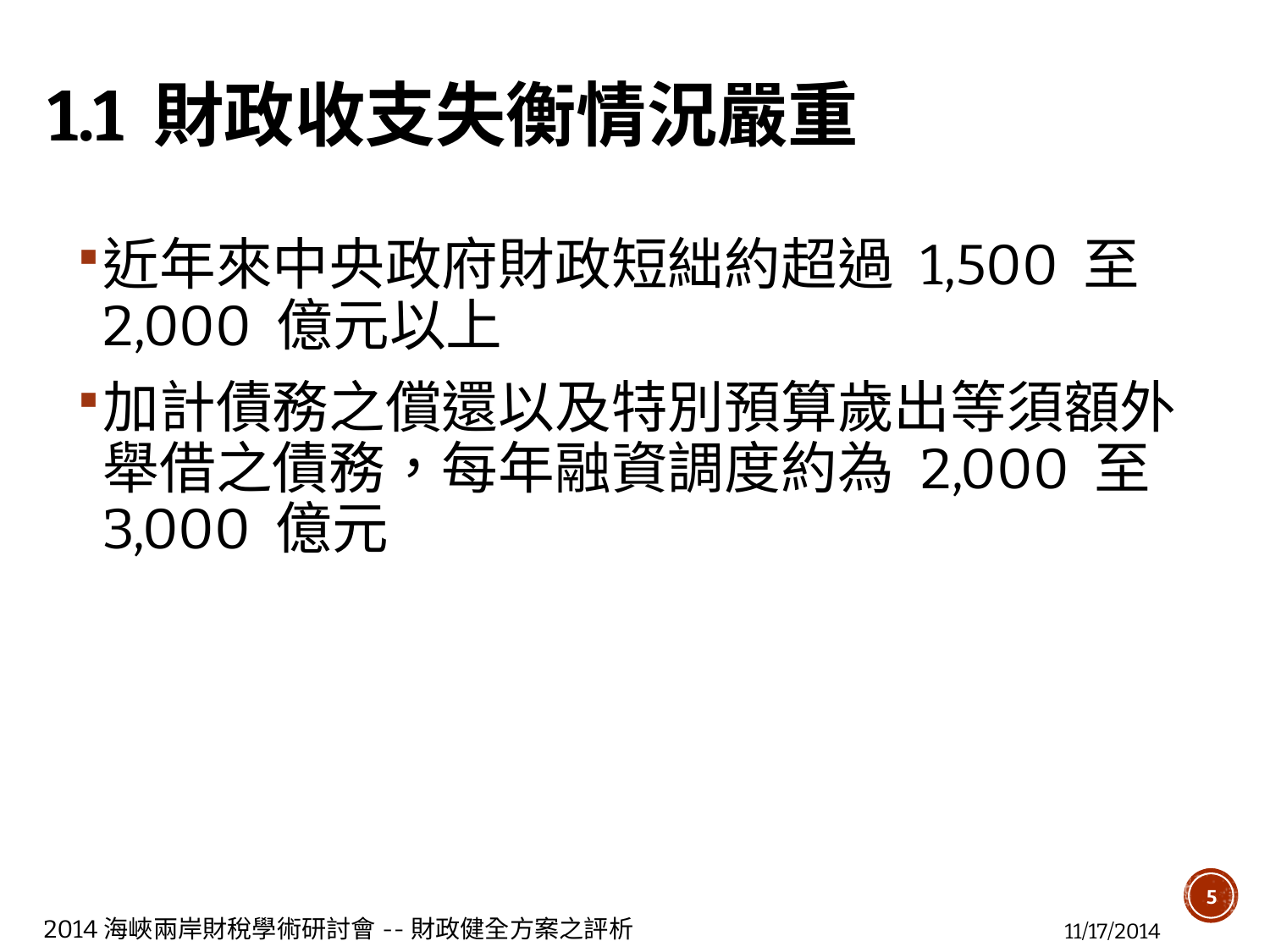

# 1.1 財政收支失衡情況嚴重
近年來中央政府財政短絀約超過 1,500 至2,000 億元以上
加計債務之償還以及特別預算歲出等須額外舉借之債務，每年融資調度約為 2,000 至3,000 億元

5
2014海峽兩岸財稅學術研討會--財政健全方案之評析
11/17/2014